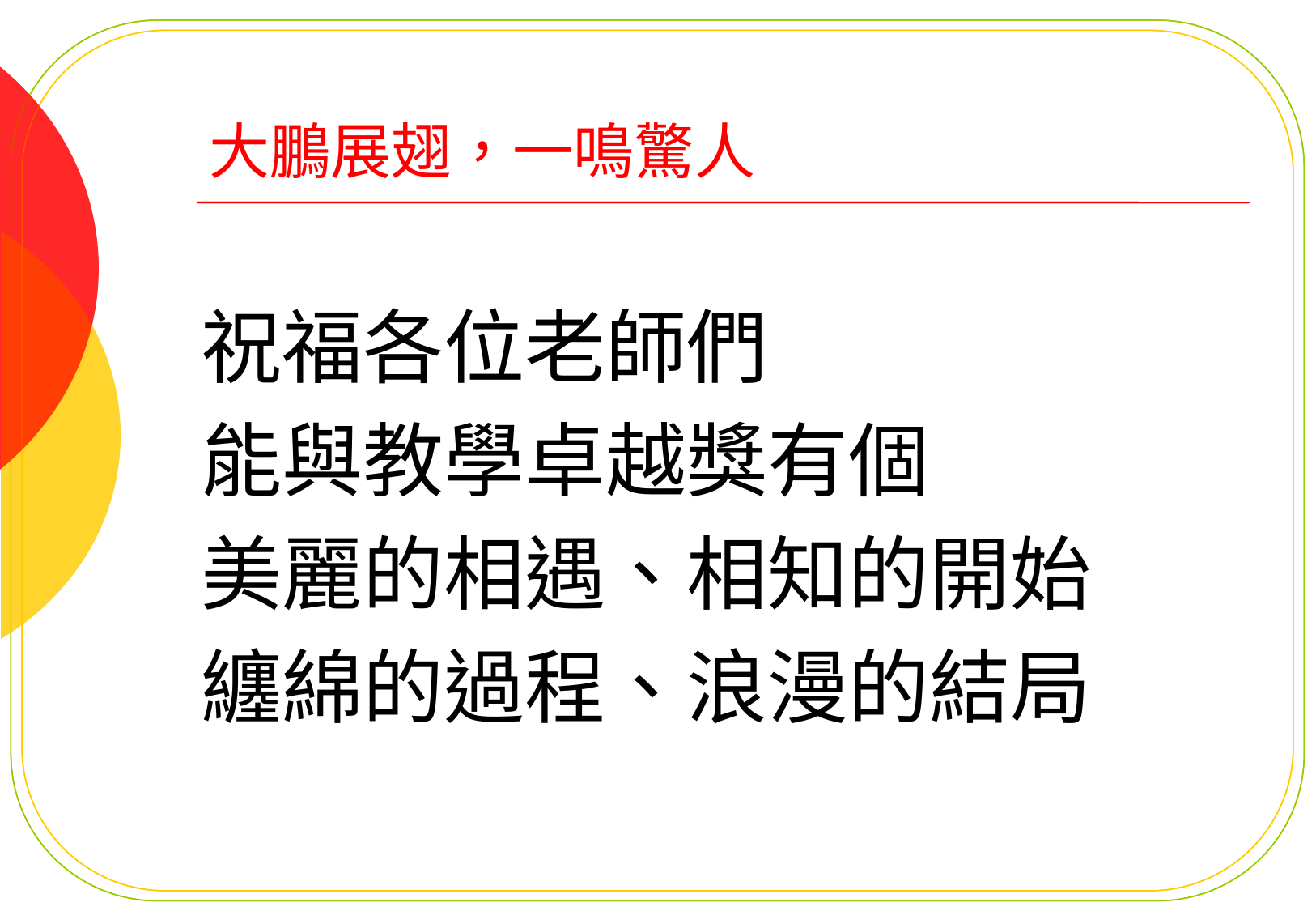

# 大鵬展翅，一鳴驚人

祝福各位老師們
能與教學卓越獎有個
美麗的相遇、相知的開始
纏綿的過程、浪漫的結局